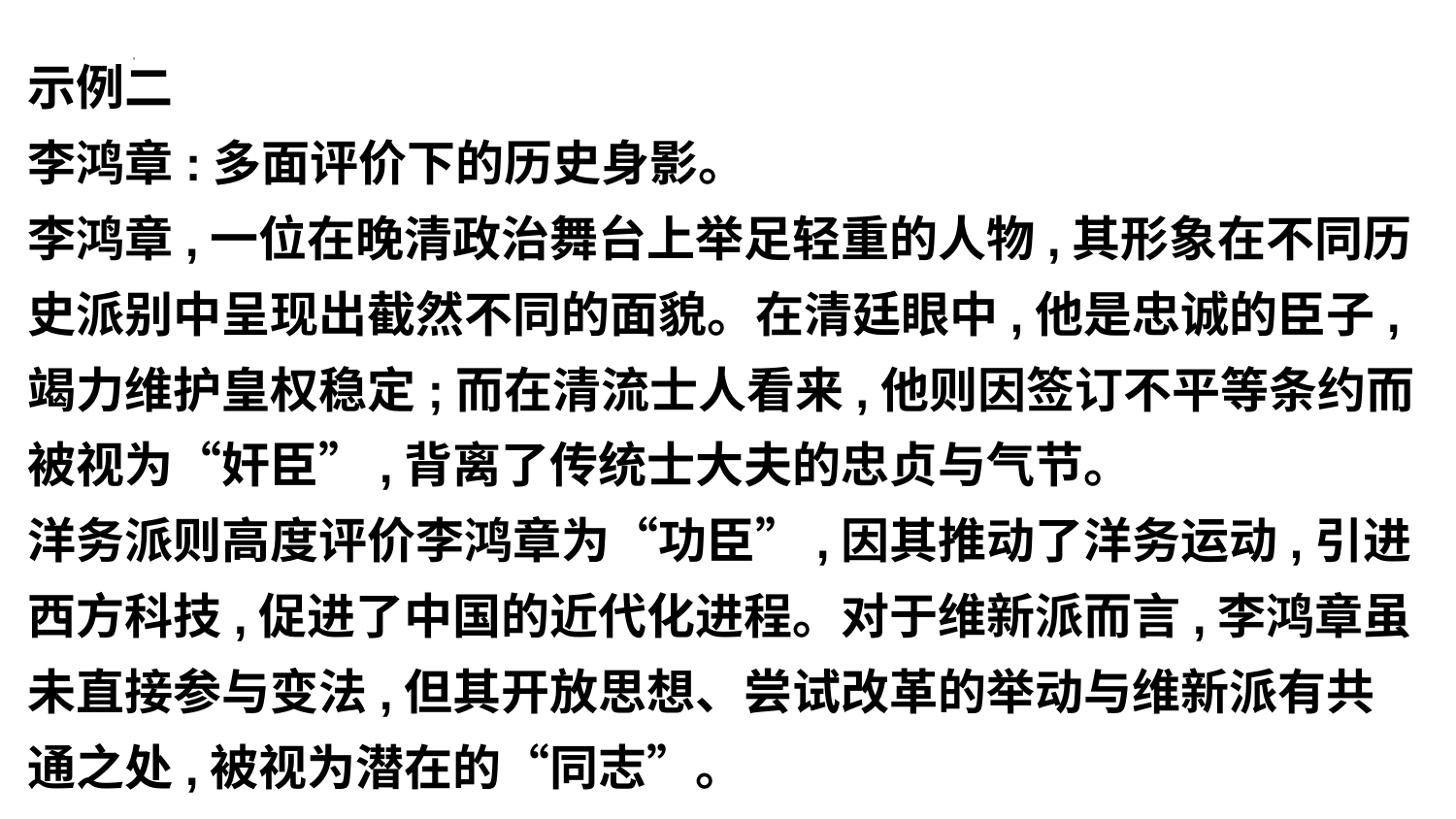

示例二
李鸿章:多面评价下的历史身影。
李鸿章,一位在晚清政治舞台上举足轻重的人物,其形象在不同历史派别中呈现出截然不同的面貌。在清廷眼中,他是忠诚的臣子,竭力维护皇权稳定;而在清流士人看来,他则因签订不平等条约而被视为“奸臣”,背离了传统士大夫的忠贞与气节。
洋务派则高度评价李鸿章为“功臣”,因其推动了洋务运动,引进西方科技,促进了中国的近代化进程。对于维新派而言,李鸿章虽未直接参与变法,但其开放思想、尝试改革的举动与维新派有共通之处,被视为潜在的“同志”。